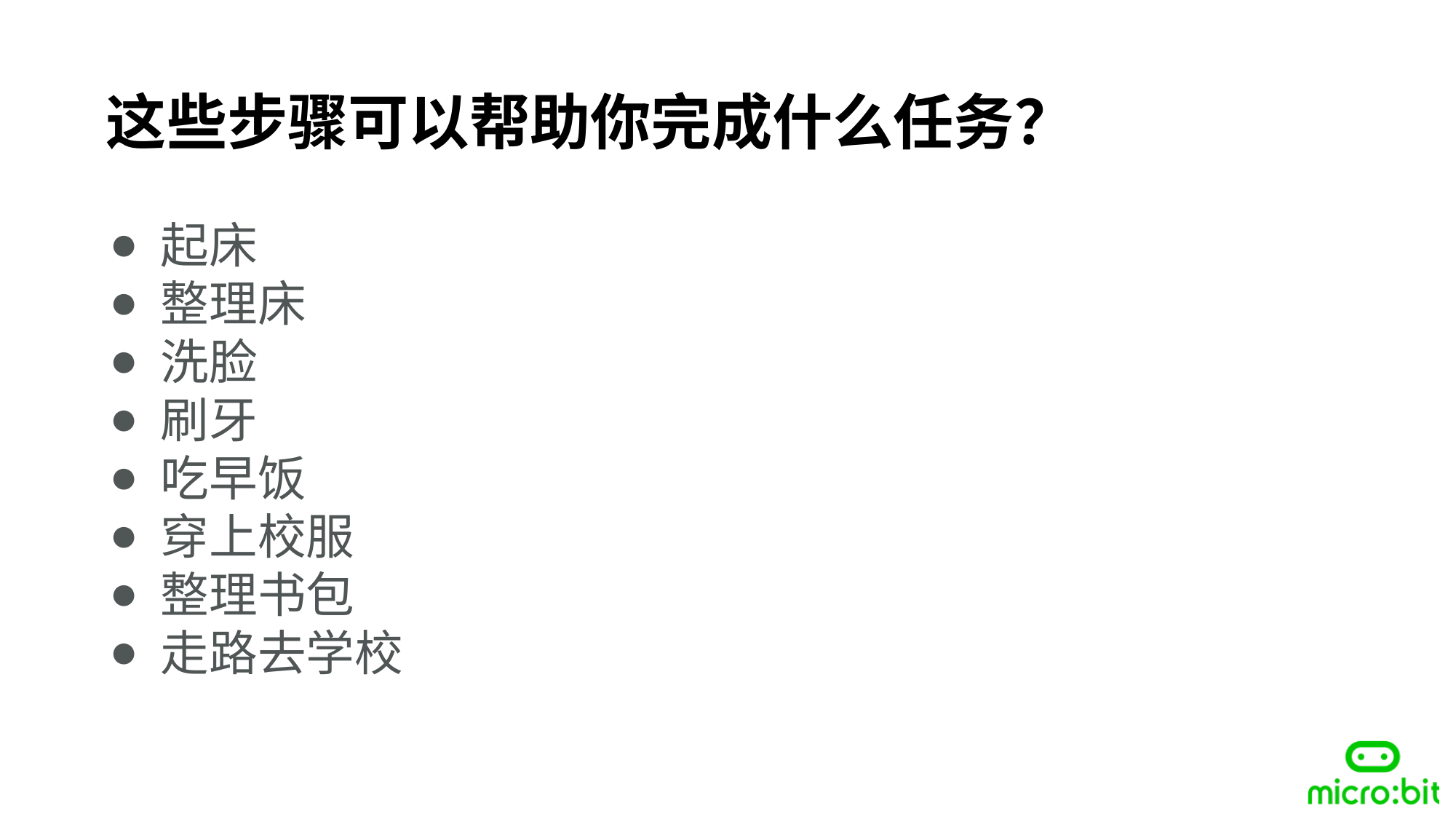

这些步骤可以帮助你完成什么任务？

起床
整理床
洗脸
刷牙
吃早饭
穿上校服
整理书包
走路去学校